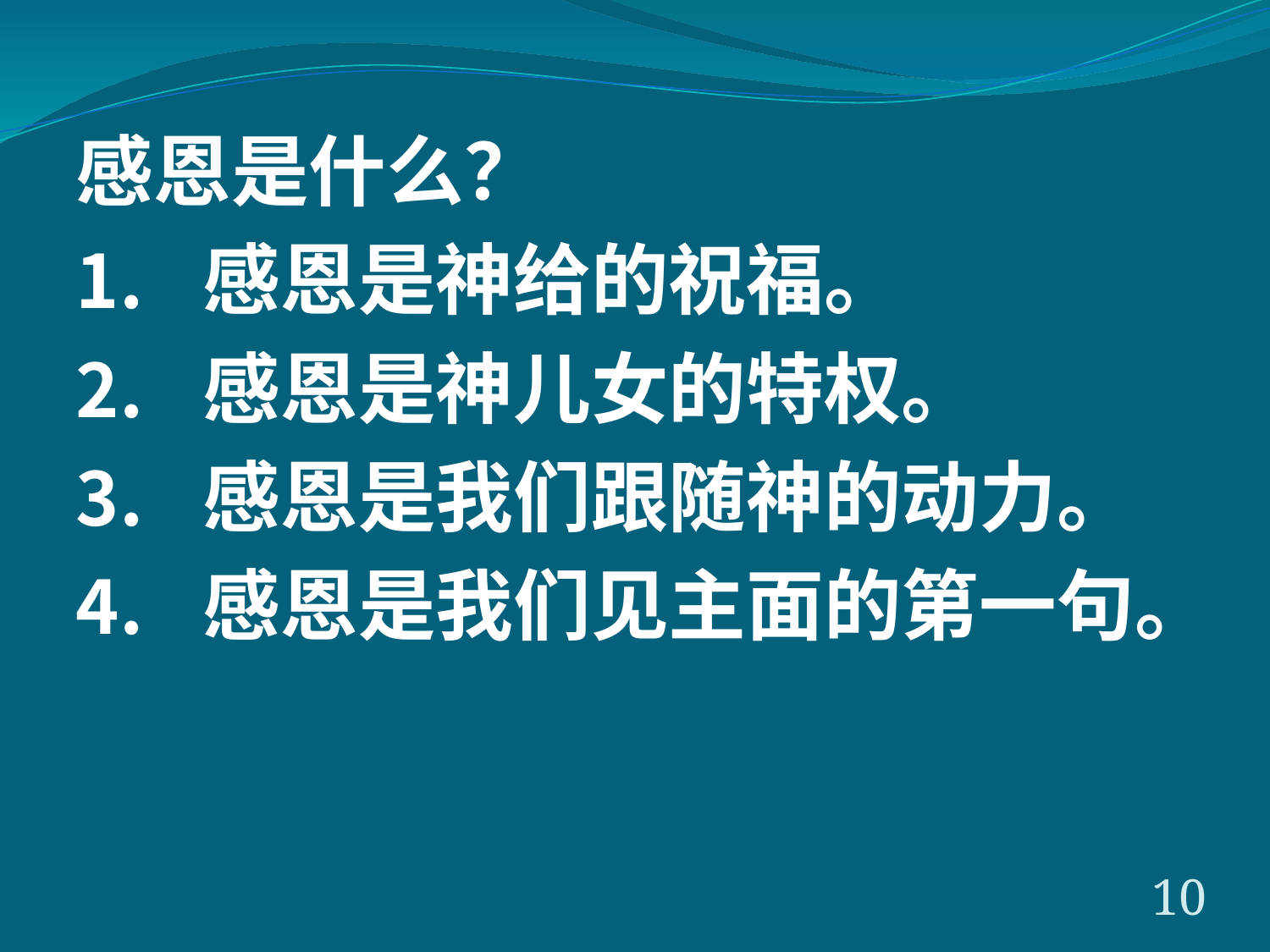

感恩是什么？
感恩是神给的祝福。
感恩是神儿女的特权。
感恩是我们跟随神的动力。
感恩是我们见主面的第一句。
10